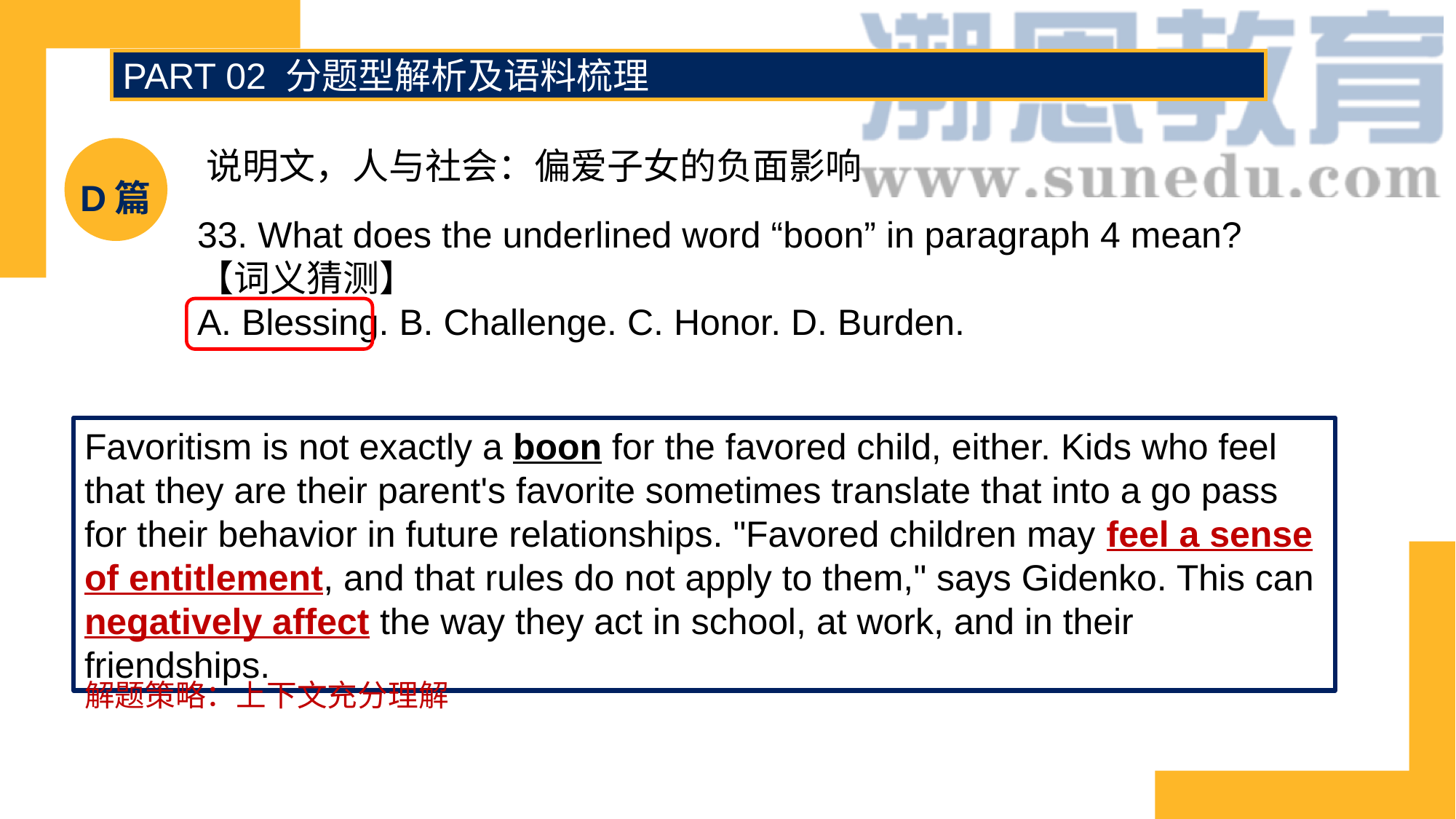

PART 02 分题型解析及语料梳理

说明文，人与社会：偏爱子女的负面影响
D篇
33. What does the underlined word “boon” in paragraph 4 mean?
【词义猜测】
A. Blessing. B. Challenge. C. Honor. D. Burden.

Favoritism is not exactly a boon for the favored child, either. Kids who feel that they are their parent's favorite sometimes translate that into a go pass for their behavior in future relationships. "Favored children may feel a sense of entitlement, and that rules do not apply to them," says Gidenko. This can negatively affect the way they act in school, at work, and in their friendships.

解题策略：上下文充分理解